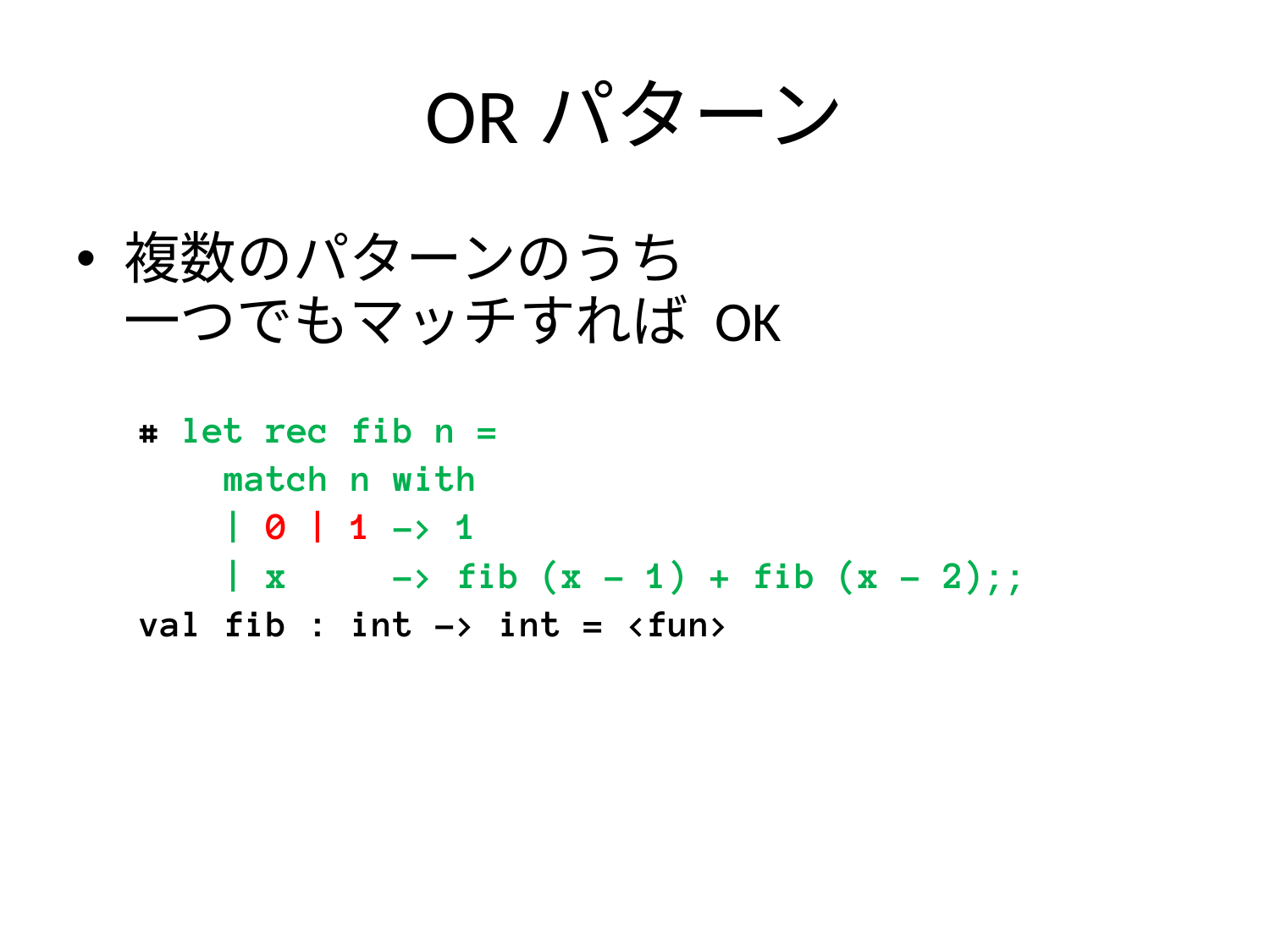

# ORパターン
複数のパターンのうち
一つでもマッチすれば OK

# let rec fib n =
    match n with
    | 0 | 1 -> 1
    | x     -> fib (x – 1) + fib (x – 2);;
val fib : int -> int = <fun>